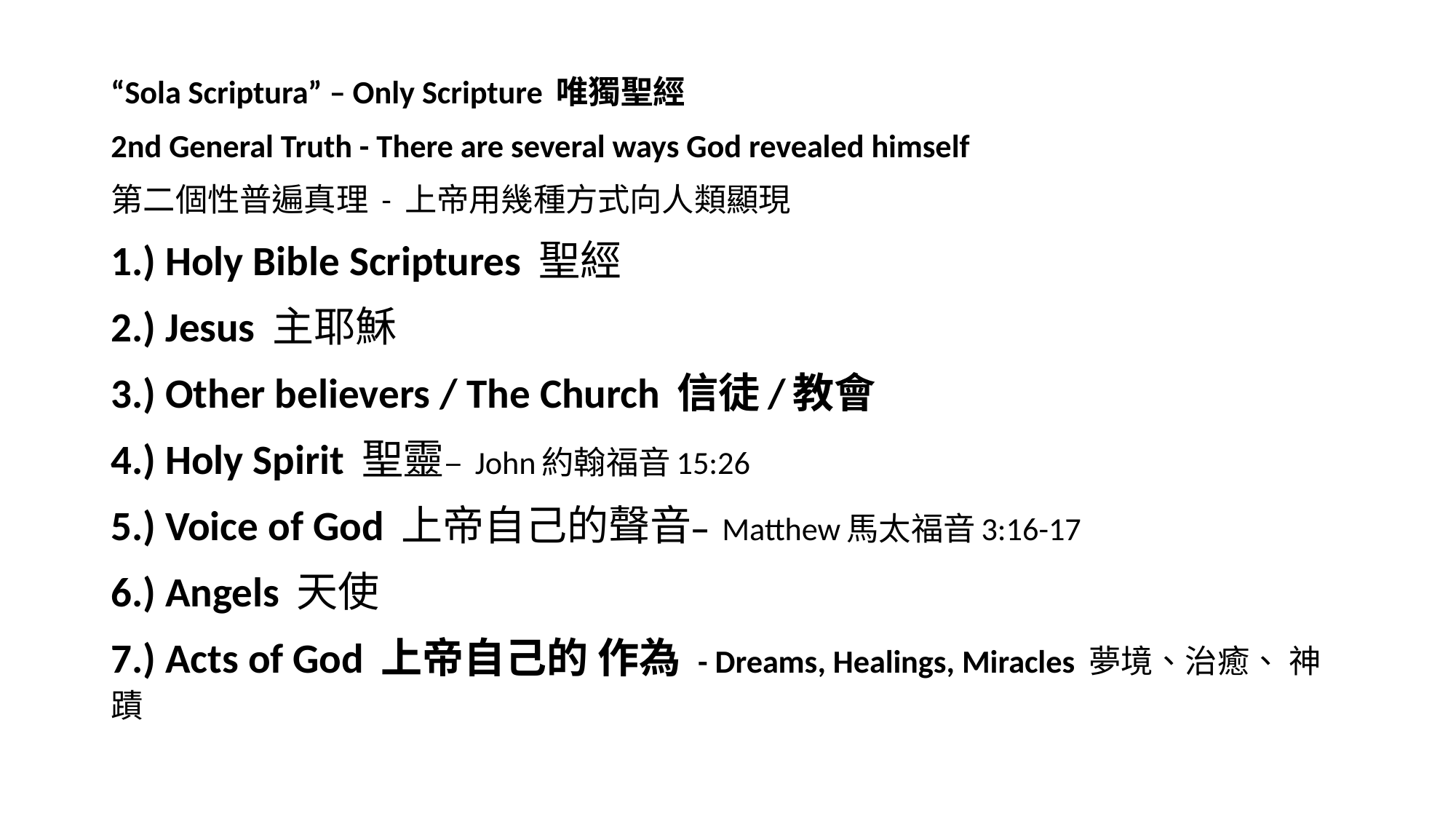

“Sola Scriptura” – Only Scripture 唯獨聖經
2nd General Truth - There are several ways God revealed himself
第二個性普遍真理 - 上帝用幾種方式向人類顯現
1.) Holy Bible Scriptures 聖經
2.) Jesus 主耶穌
3.) Other believers / The Church 信徒/教會
4.) Holy Spirit 聖靈– John約翰福音15:26
5.) Voice of God 上帝自己的聲音– Matthew馬太福音3:16-17
6.) Angels 天使
7.) Acts of God 上帝自己的 作為 - Dreams, Healings, Miracles 夢境、治癒、 神蹟